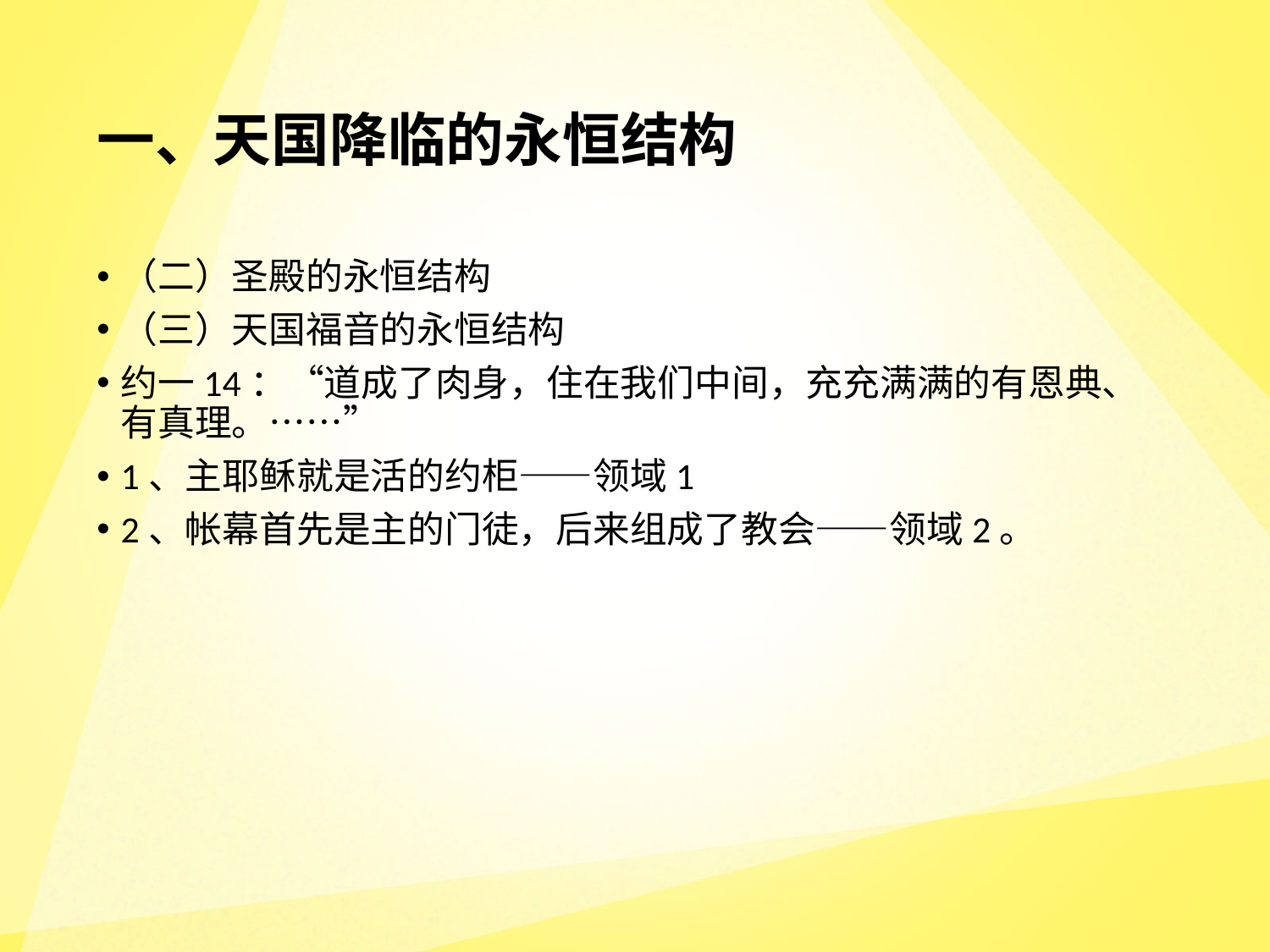

# 一、天国降临的永恒结构
（二）圣殿的永恒结构
（三）天国福音的永恒结构
约一14：“道成了肉身，住在我们中间，充充满满的有恩典、有真理。……”
1、主耶稣就是活的约柜——领域1
2、帐幕首先是主的门徒，后来组成了教会——领域2。